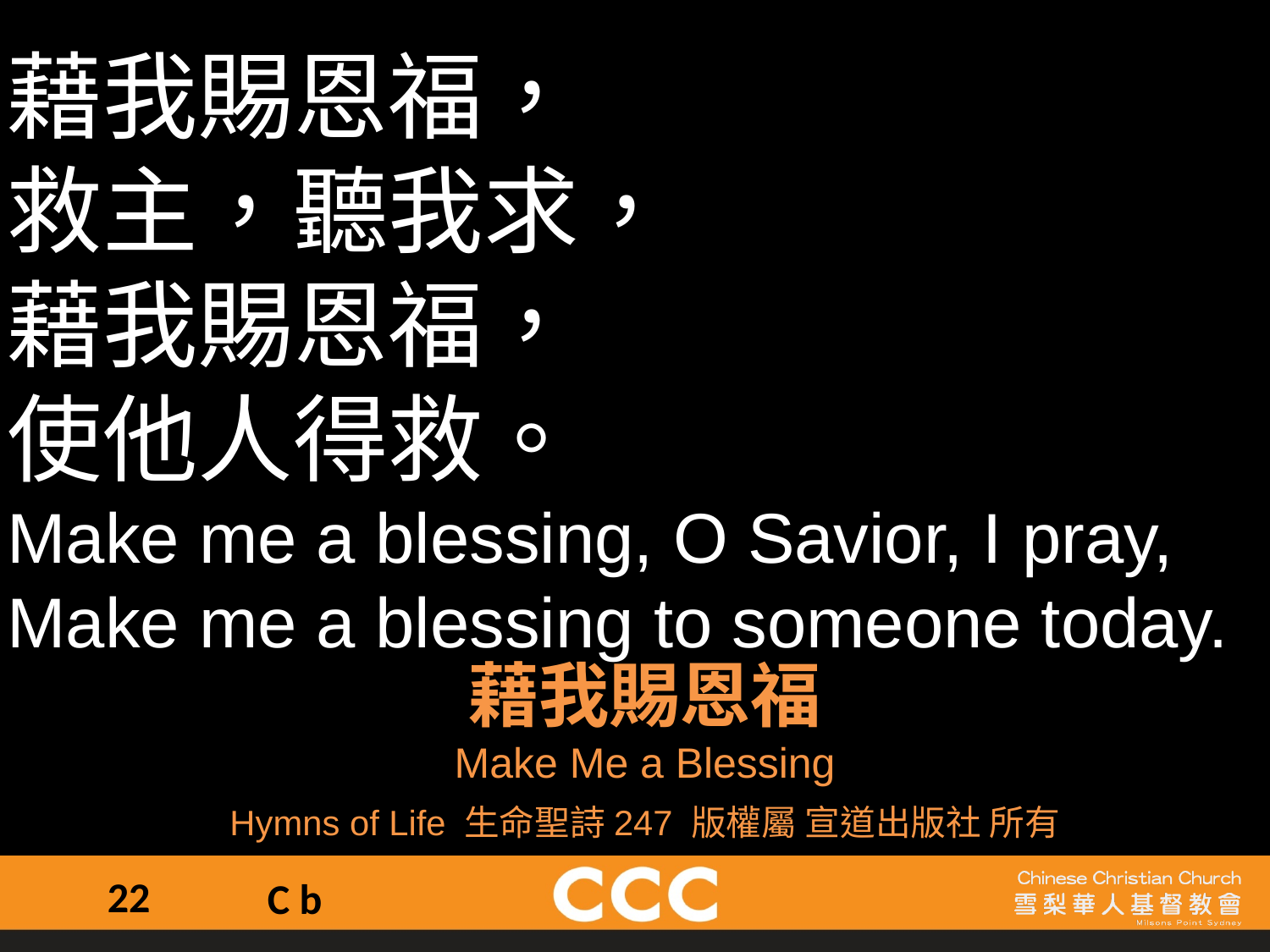

藉我賜恩福，
救主，聽我求，
藉我賜恩福，
使他人得救。
Make me a blessing, O Savior, I pray,
Make me a blessing to someone today.
藉我賜恩福
Make Me a Blessing
Hymns of Life 生命聖詩247 版權屬 宣道出版社 所有
22
C b